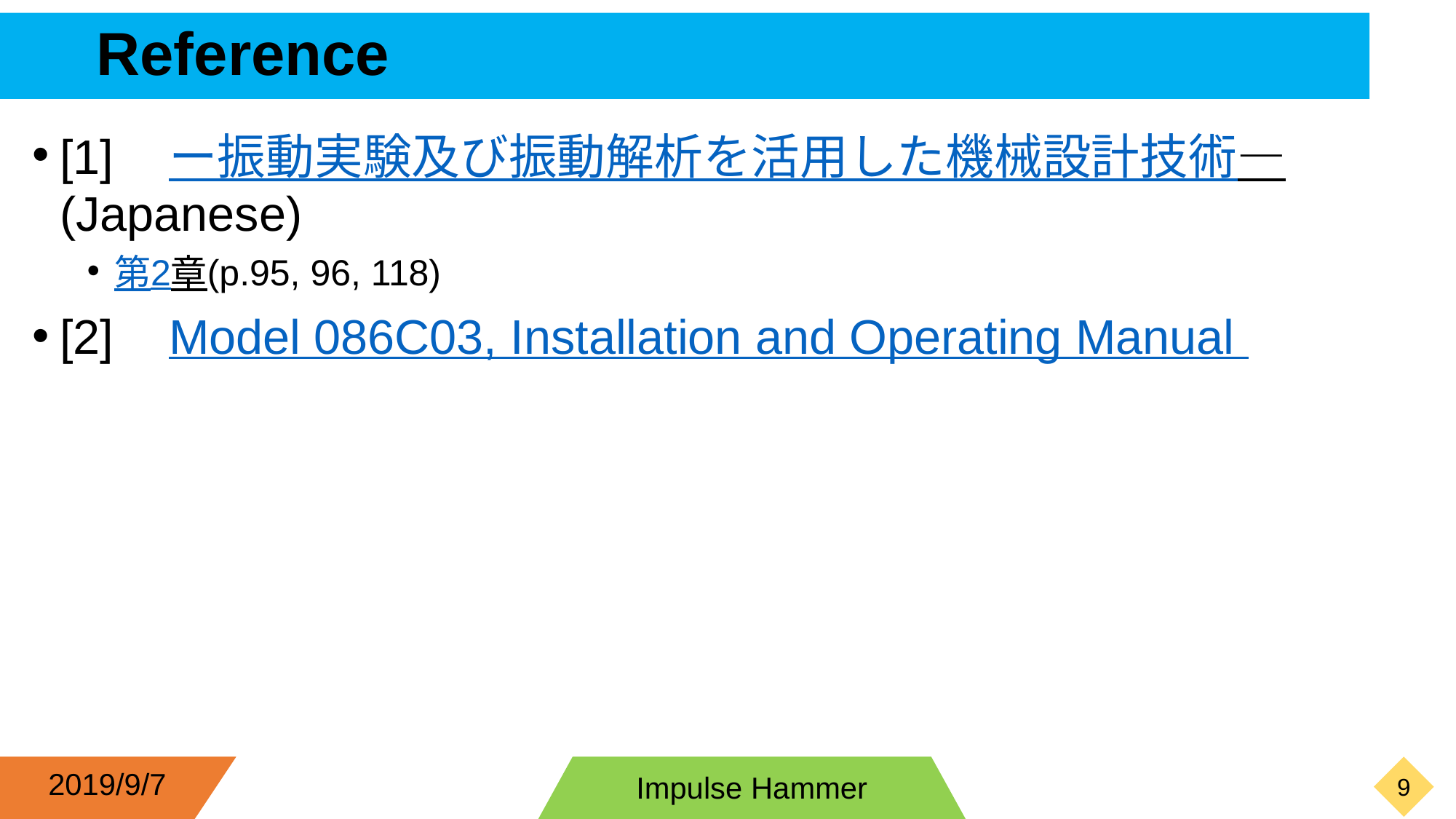

# Reference
[1]	ー振動実験及び振動解析を活用した機械設計技術― 	(Japanese)
第2章(p.95, 96, 118)
[2]	Model 086C03, Installation and Operating Manual

2019/9/7
Impulse Hammer
9